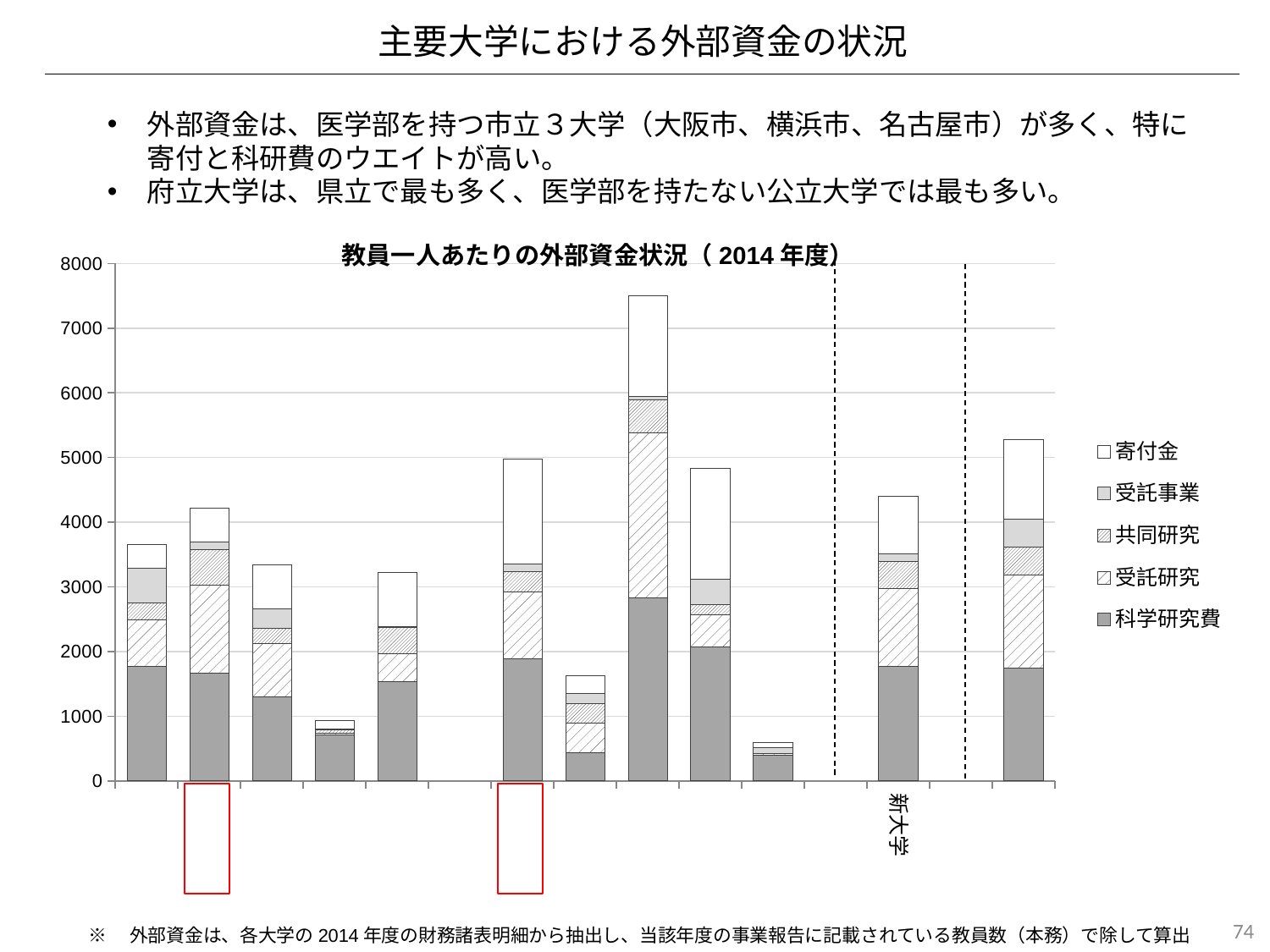

主要大学における外部資金の状況
外部資金は、医学部を持つ市立３大学（大阪市、横浜市、名古屋市）が多く、特に寄付と科研費のウエイトが高い。
府立大学は、県立で最も多く、医学部を持たない公立大学では最も多い。
教員一人あたりの外部資金状況（2014年度）

### Chart

| Category | 科学研究費 | 受託研究 | 共同研究 | 受託事業 | 寄付金 |
|---|---|---|---|---|---|
| 首都大学 | 1776.8751814223513 | 711.4600870827286 | 262.7140783744557 | 535.3584905660377 | 362.41654571843253 |
| 大阪府立 | 1664.5422960725075 | 1366.6510574018127 | 547.4471299093656 | 111.67220543806647 | 521.3806646525679 |
| 兵庫県立 | 1296.7894736842106 | 822.5827067669173 | 236.60338345864662 | 298.6503759398496 | 687.5639097744361 |
| 愛知県立 | 714.7227272727273 | 20.418181818181818 | 53.24090909090909 | 13.613636363636363 | 129.45454545454547 |
| 静岡県立 | 1534.6206896551723 | 435.1072796934866 | 404.7164750957854 | 5.172413793103448 | 848.3946360153257 |
|  | None | None | None | None | None |
| 大阪市立 | 1883.4888268156424 | 1042.2388268156424 | 308.91340782122904 | 122.35335195530726 | 1613.219 |
| 北九州市 | 438.0568181818182 | 452.92045454545456 | 300.3901515151515 | 166.3560606060606 | 266.9810606060606 |
| 横浜市立 | 2837.0845771144277 | 2545.9378109452737 | 512.5373134328358 | 46.85820895522388 | 1555.2039800995026 |
| 名古屋市 | 2069.426944971537 | 500.77988614800756 | 162.26944971537003 | 384.9753320683112 | 1715.9127134724858 |
| 高崎経済 | 394.93203883495147 | 24.796116504854368 | 0.0 | 101.90291262135922 | 68.93203883495146 |
|  | None | None | None | None | None |
| 新大学 | 1775.727536231884 | 1196.3521739130435 | 422.8927536231884 | 117.05217391304348 | 890.009420289855 |
|  | None | None | None | None | None |
| 神戸大学 | 1746.2311557788944 | 1435.3015075376884 | 440.32663316582915 | 423.36683417085425 | 1233.6683417085428 |

74
※　外部資金は、各大学の2014年度の財務諸表明細から抽出し、当該年度の事業報告に記載されている教員数（本務）で除して算出